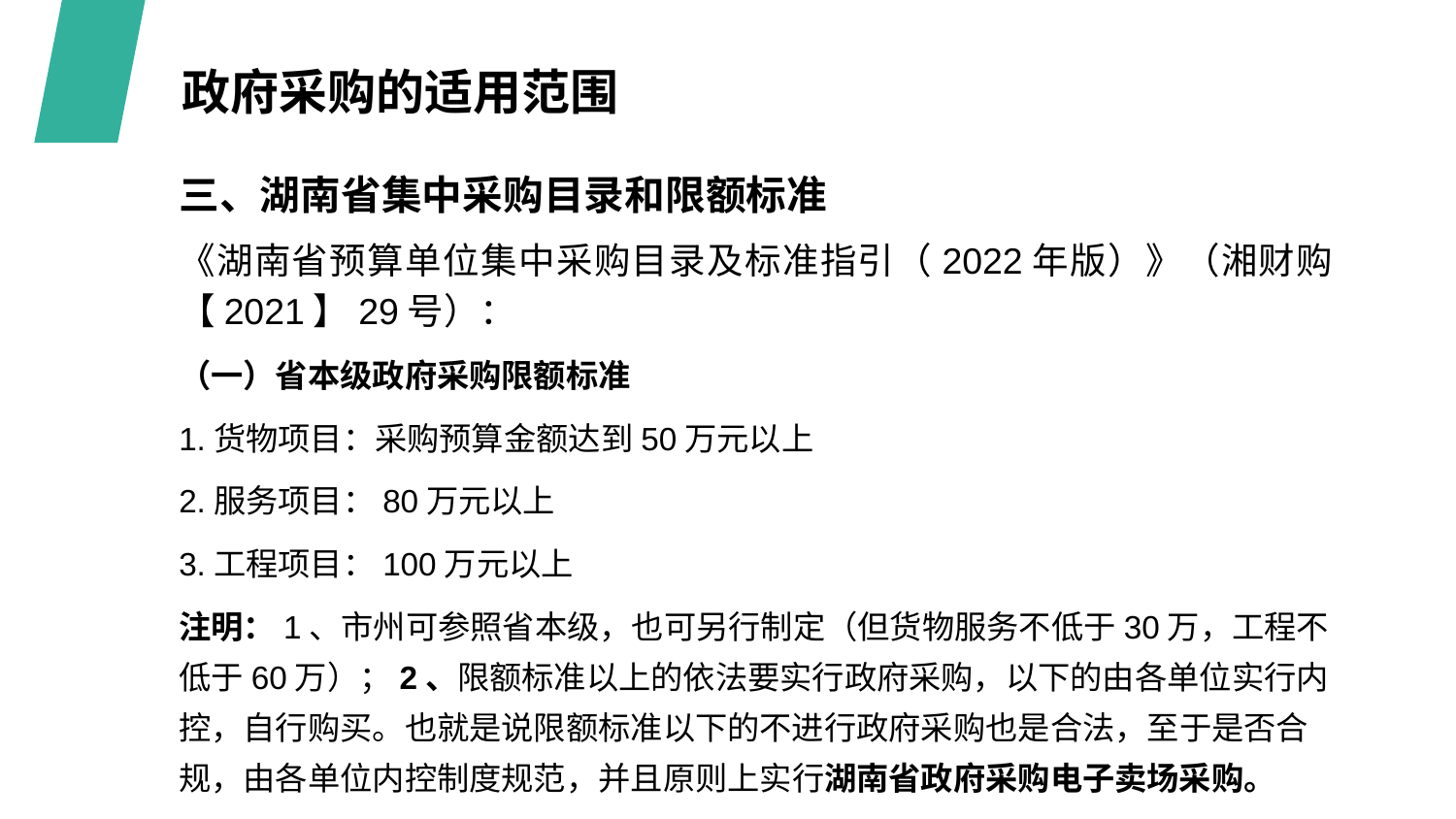

政府采购的适用范围
三、湖南省集中采购目录和限额标准
《湖南省预算单位集中采购目录及标准指引（2022年版）》（湘财购【2021】29号）：
（一）省本级政府采购限额标准
1.货物项目：采购预算金额达到50万元以上
2.服务项目：80万元以上
3.工程项目：100万元以上
注明：1、市州可参照省本级，也可另行制定（但货物服务不低于30万，工程不低于60万）；2、限额标准以上的依法要实行政府采购，以下的由各单位实行内控，自行购买。也就是说限额标准以下的不进行政府采购也是合法，至于是否合规，由各单位内控制度规范，并且原则上实行湖南省政府采购电子卖场采购。